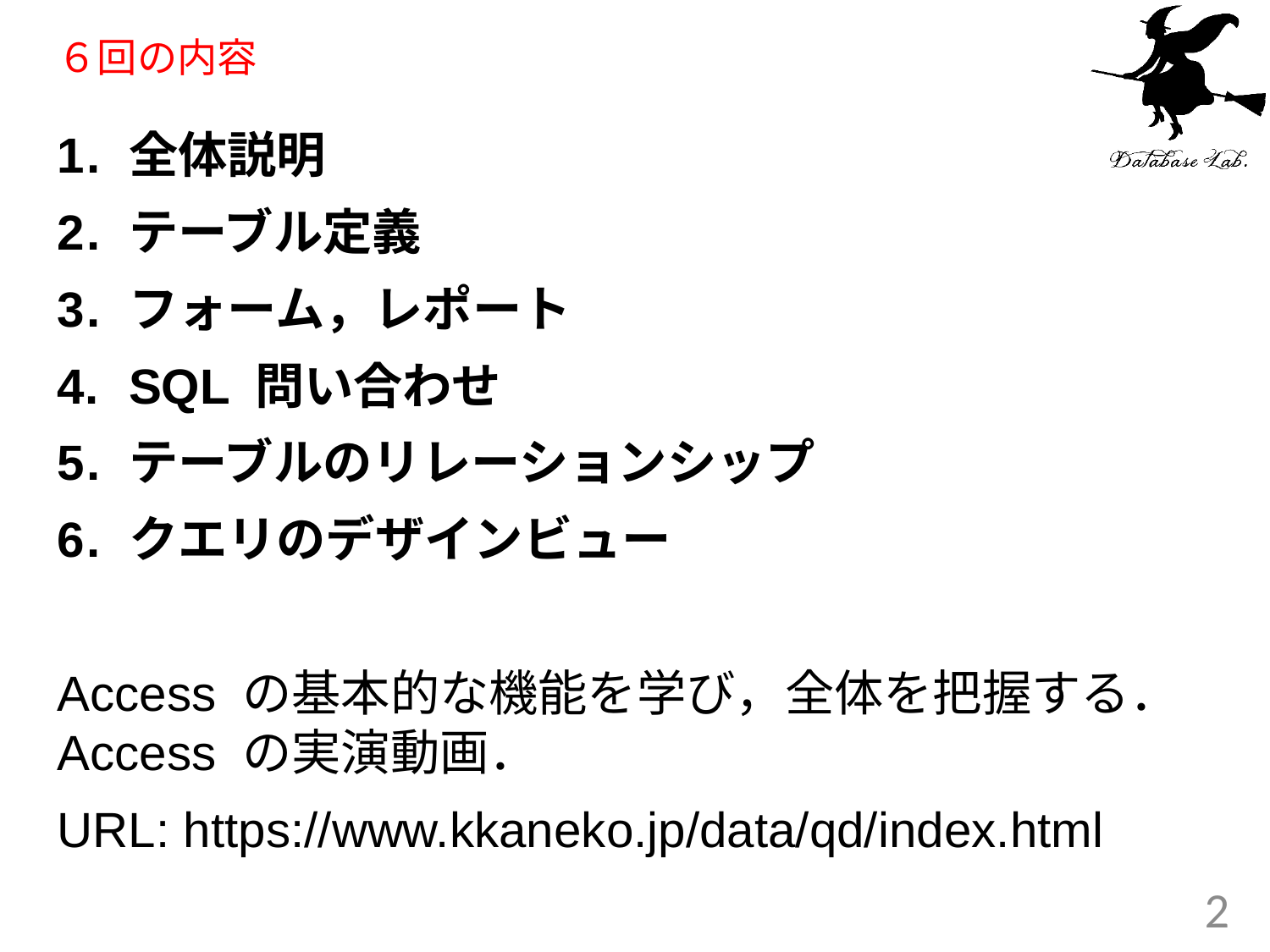

# ６回の内容
全体説明
テーブル定義
フォーム，レポート
SQL 問い合わせ
テーブルのリレーションシップ
クエリのデザインビュー

Access の基本的な機能を学び，全体を把握する．Access の実演動画．
URL: https://www.kkaneko.jp/data/qd/index.html

2